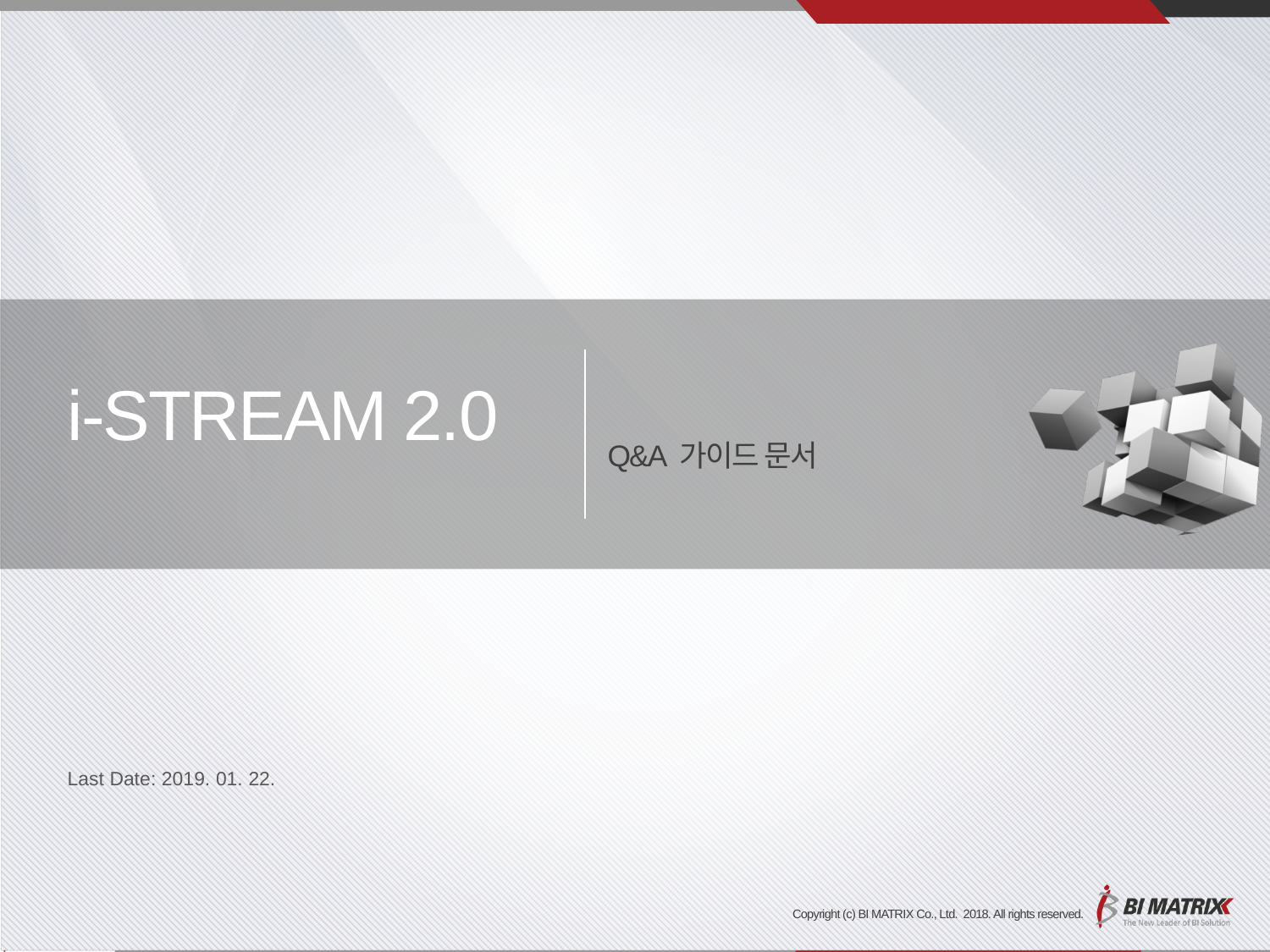

# i-STREAM 2.0
Q&A 가이드 문서
Last Date: 2019. 01. 22.